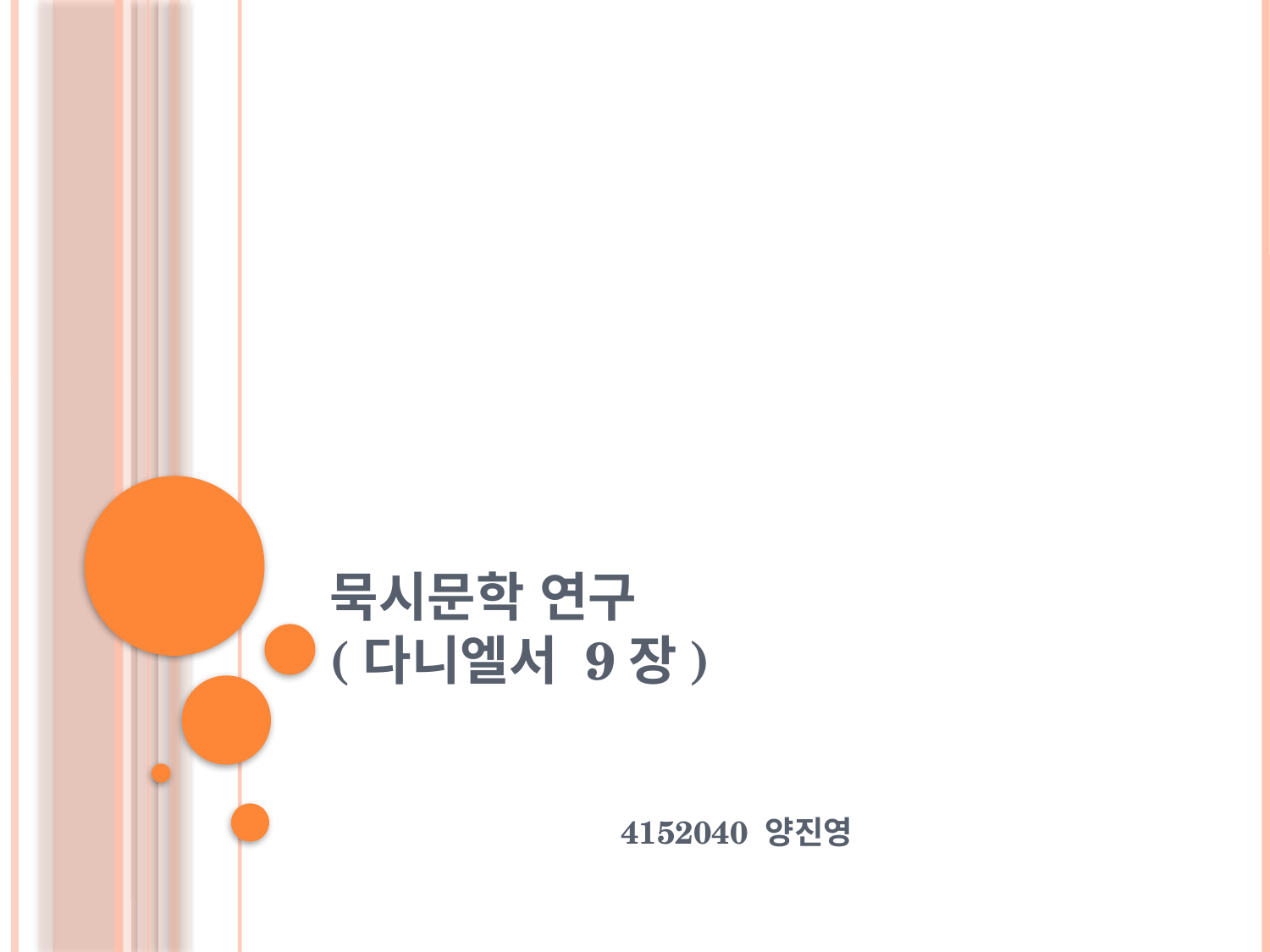

# 묵시문학 연구 (다니엘서 9장)

                         4152040 양진영